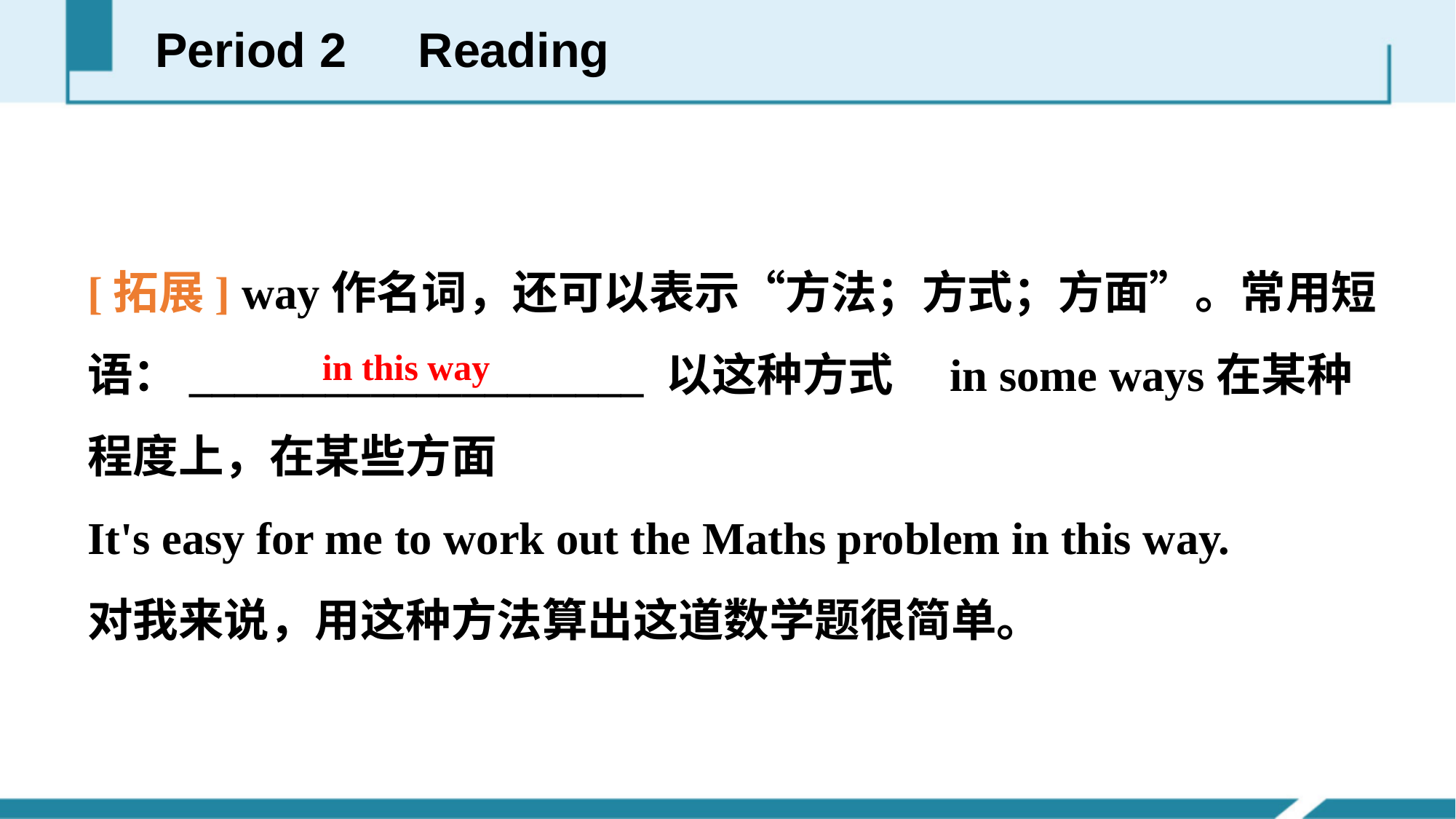

Period 2　Reading
[拓展] way作名词，还可以表示“方法；方式；方面”。常用短语：____________________ 以这种方式　in some ways在某种程度上，在某些方面
It's easy for me to work out the Maths problem in this way.
对我来说，用这种方法算出这道数学题很简单。
in this way